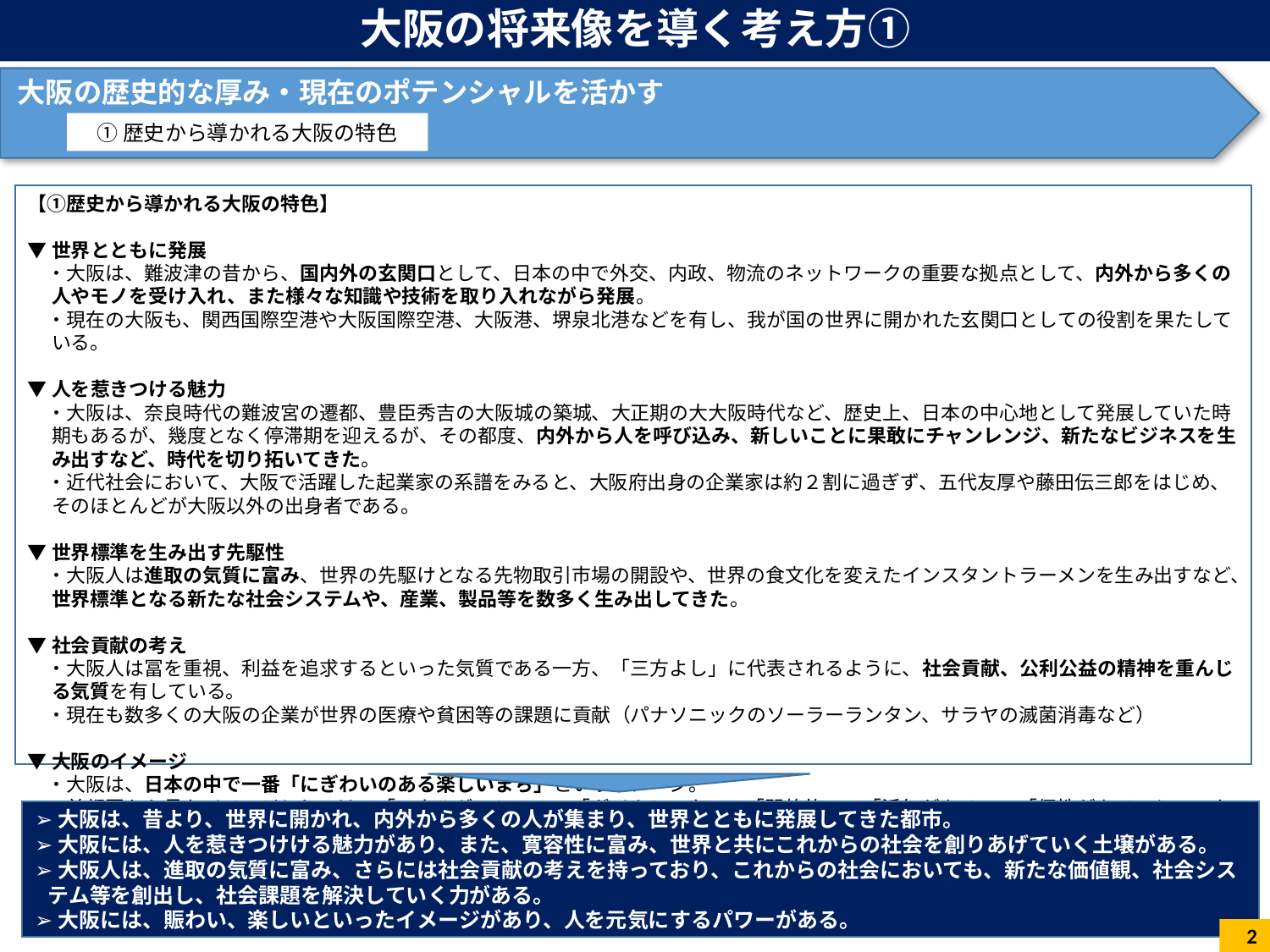

# 大阪の将来像を導く考え方①
大阪の歴史的な厚み・現在のポテンシャルを活かす

①歴史から導かれる大阪の特色
【①歴史から導かれる大阪の特色】

▼世界とともに発展
　・大阪は、難波津の昔から、国内外の玄関口として、日本の中で外交、内政、物流のネットワークの重要な拠点として、内外から多くの人やモノを受け入れ、また様々な知識や技術を取り入れながら発展。
　・現在の大阪も、関西国際空港や大阪国際空港、大阪港、堺泉北港などを有し、我が国の世界に開かれた玄関口としての役割を果たしている。

▼人を惹きつける魅力
　・大阪は、奈良時代の難波宮の遷都、豊臣秀吉の大阪城の築城、大正期の大大阪時代など、歴史上、日本の中心地として発展していた時期もあるが、幾度となく停滞期を迎えるが、その都度、内外から人を呼び込み、新しいことに果敢にチャンレンジ、新たなビジネスを生み出すなど、時代を切り拓いてきた。
　・近代社会において、大阪で活躍した起業家の系譜をみると、大阪府出身の企業家は約２割に過ぎず、五代友厚や藤田伝三郎をはじめ、そのほとんどが大阪以外の出身者である。

▼世界標準を生み出す先駆性
　・大阪人は進取の気質に富み、世界の先駆けとなる先物取引市場の開設や、世界の食文化を変えたインスタントラーメンを生み出すなど、世界標準となる新たな社会システムや、産業、製品等を数多く生み出してきた。

▼社会貢献の考え
　・大阪人は冨を重視、利益を追求するといった気質である一方、「三方よし」に代表されるように、社会貢献、公利公益の精神を重んじる気質を有している。
　・現在も数多くの大阪の企業が世界の医療や貧困等の課題に貢献（パナソニックのソーラーランタン、サラヤの滅菌消毒など）

▼大阪のイメージ
　・大阪は、日本の中で一番「にぎわいのある楽しいまち」というイメージ。
　・首都圏から見たイメージとしては、「エネルギッシュ」、「ダイナミック」、「開放的」、「活気がある」、「個性がある」といったイメージ。

➢大阪は、昔より、世界に開かれ、内外から多くの人が集まり、世界とともに発展してきた都市。
➢大阪には、人を惹きつけける魅力があり、また、寛容性に富み、世界と共にこれからの社会を創りあげていく土壌がある。
➢大阪人は、進取の気質に富み、さらには社会貢献の考えを持っており、これからの社会においても、新たな価値観、社会システム等を創出し、社会課題を解決していく力がある。
➢大阪には、賑わい、楽しいといったイメージがあり、人を元気にするパワーがある。
2